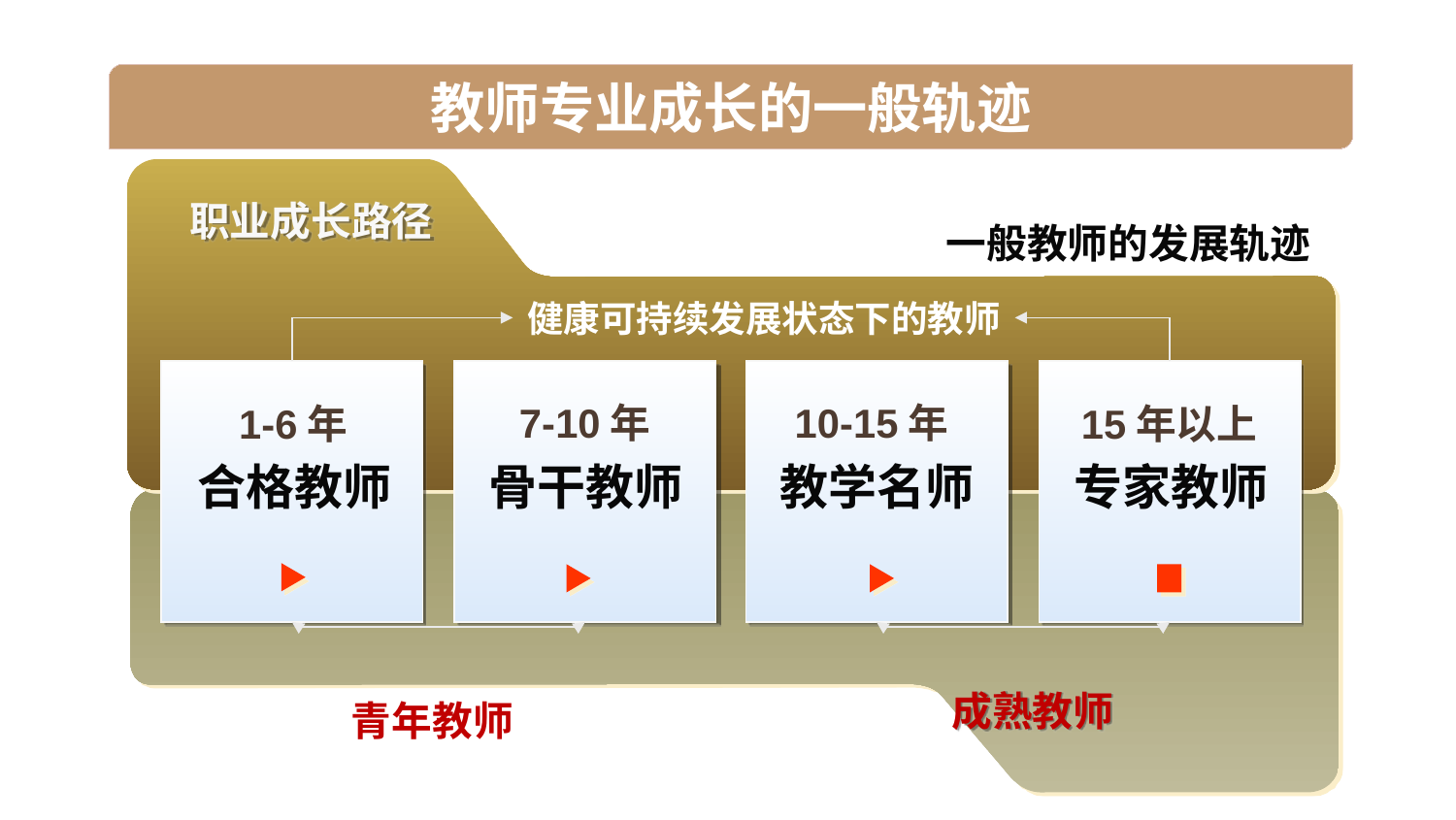

教师专业成长的一般轨迹

 职业成长路径
一般教师的发展轨迹
健康可持续发展状态下的教师

7-10年
10-15年
15年以上
1-6年
合格教师
骨干教师
教学名师
专家教师

成熟教师
 青年教师